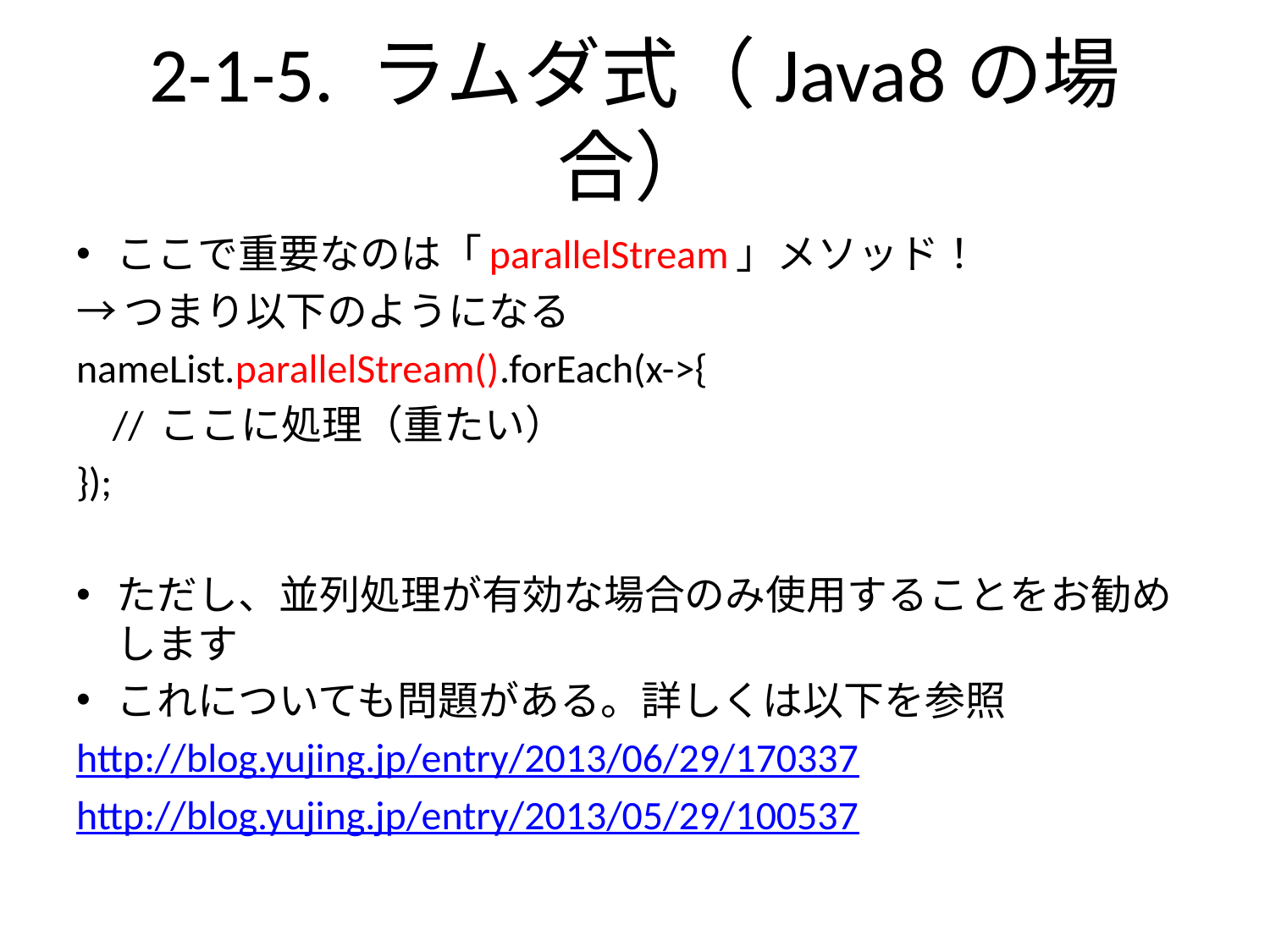

# 2-1-5. ラムダ式（Java8の場合）
ここで重要なのは「parallelStream」メソッド！
→つまり以下のようになる
nameList.parallelStream().forEach(x->{
    // ここに処理（重たい）
});

ただし、並列処理が有効な場合のみ使用することをお勧めします
これについても問題がある。詳しくは以下を参照
http://blog.yujing.jp/entry/2013/06/29/170337
http://blog.yujing.jp/entry/2013/05/29/100537